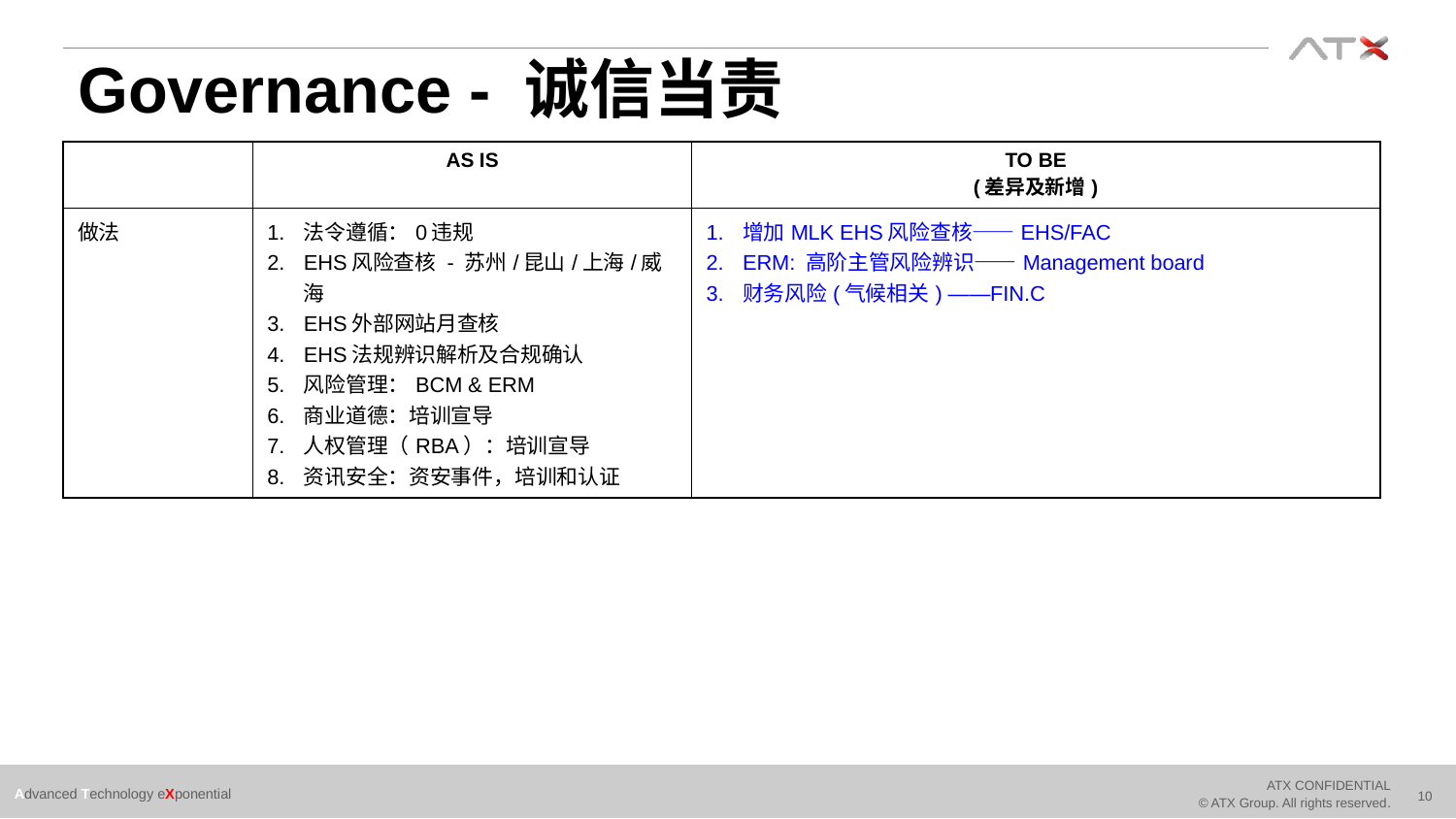

# Governance - 诚信当责
|  | AS IS | TO BE (差异及新增) |
| --- | --- | --- |
| 做法 | 法令遵循：0违规 EHS风险查核 - 苏州/昆山/上海/威海 EHS外部网站月查核 EHS法规辨识解析及合规确认 风险管理：BCM & ERM 商业道德：培训宣导 人权管理（RBA）：培训宣导 资讯安全：资安事件，培训和认证 | 增加MLK EHS风险查核——EHS/FAC ERM: 高阶主管风险辨识——Management board 财务风险(气候相关) ——FIN.C |